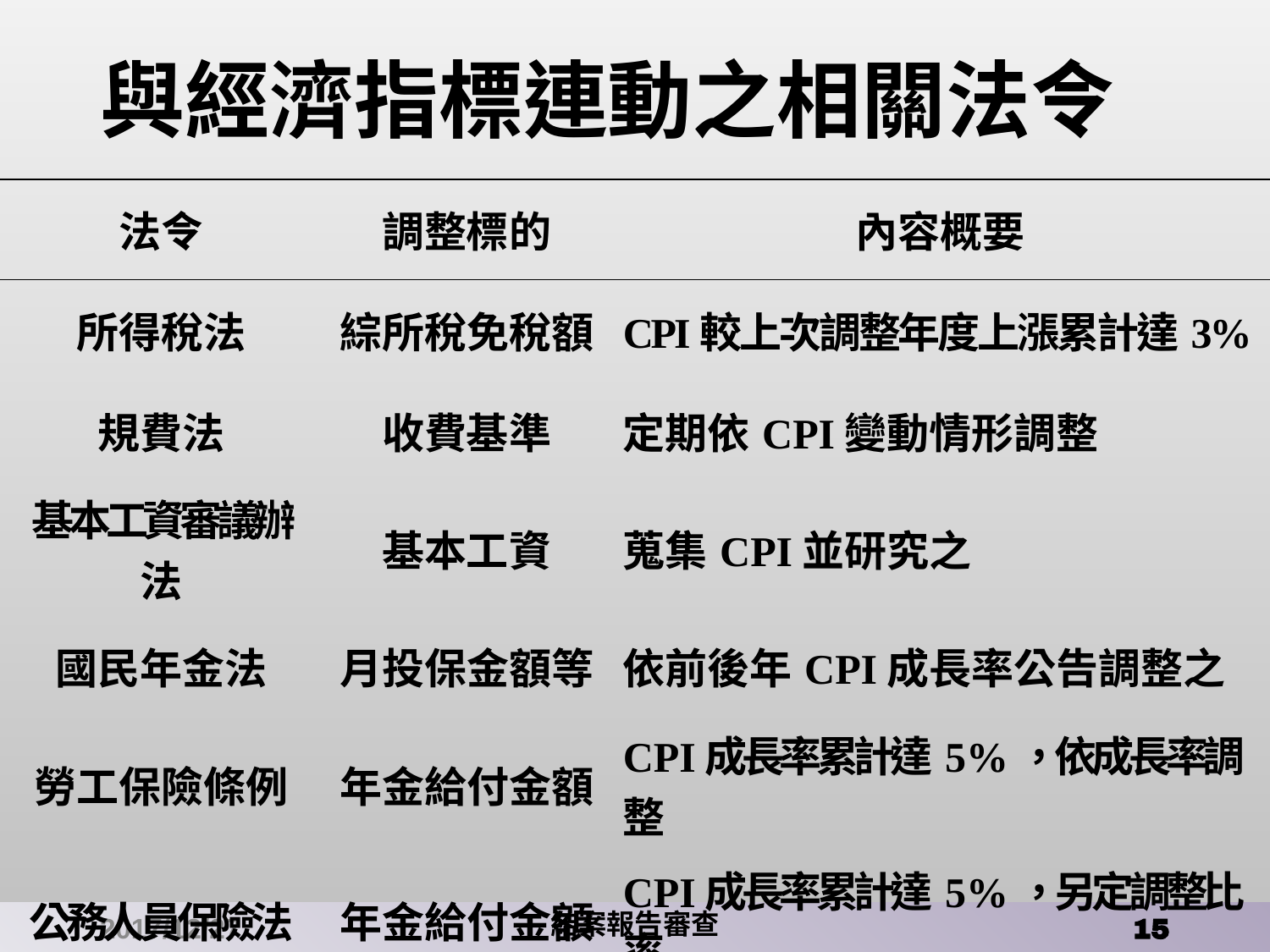

# 與經濟指標連動之相關法令
| 法令 | 調整標的 | 內容概要 |
| --- | --- | --- |
| 所得稅法 | 綜所稅免稅額 | CPI較上次調整年度上漲累計達3% |
| 規費法 | 收費基準 | 定期依CPI變動情形調整 |
| 基本工資審議辦法 | 基本工資 | 蒐集CPI並研究之 |
| 國民年金法 | 月投保金額等 | 依前後年CPI成長率公告調整之 |
| 勞工保險條例 | 年金給付金額 | CPI成長率累計達5%，依成長率調整 |
| 公務人員保險法 | 年金給付金額 | CPI成長率累計達5%，另定調整比率 |
2017/12/27
結案報告審查
15